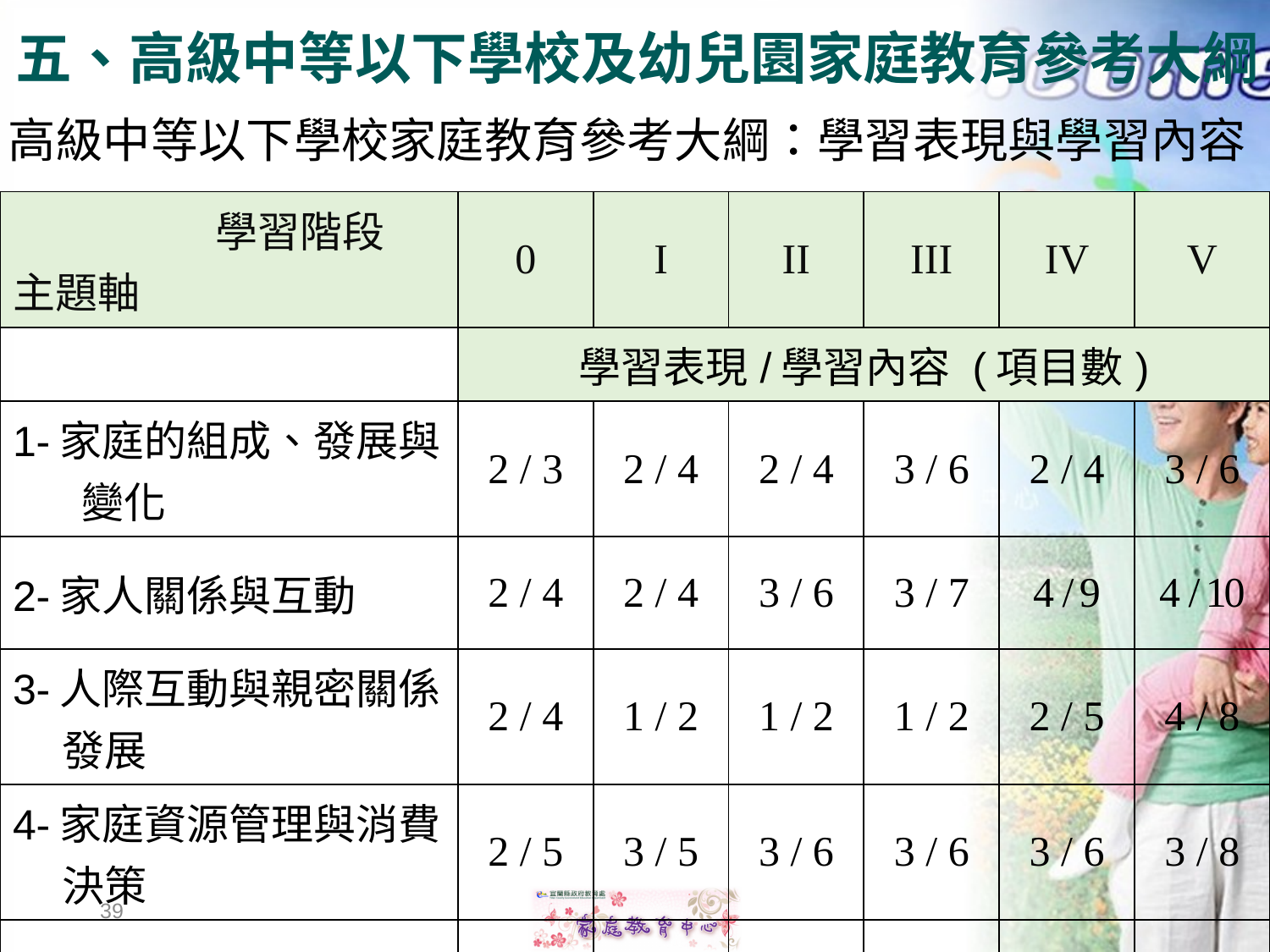

五、高級中等以下學校及幼兒園家庭教育參考大綱
高級中等以下學校家庭教育參考大綱：學習表現與學習內容
| 學習階段 主題軸 | 0 | I | II | III | IV | V |
| --- | --- | --- | --- | --- | --- | --- |
|  | 學習表現/學習內容 (項目數) |  |  |  |  |  |
| 1-家庭的組成、發展與 變化 | 2 / 3 | 2 / 4 | 2 / 4 | 3 / 6 | 2 / 4 | 3 / 6 |
| 2-家人關係與互動 | 2 / 4 | 2 / 4 | 3 / 6 | 3 / 7 | 4 / 9 | 4 / 10 |
| 3-人際互動與親密關係發展 | 2 / 4 | 1 / 2 | 1 / 2 | 1 / 2 | 2 / 5 | 4 / 8 |
| 4-家庭資源管理與消費決策 | 2 / 5 | 3 / 5 | 3 / 6 | 3 / 6 | 3 / 6 | 3 / 8 |
| 5-家庭活動與社區參與 | 2 / 5 | 2 / 5 | 2 / 4 | 2 / 4 | 4 / 7 | 4 / 9 |
39